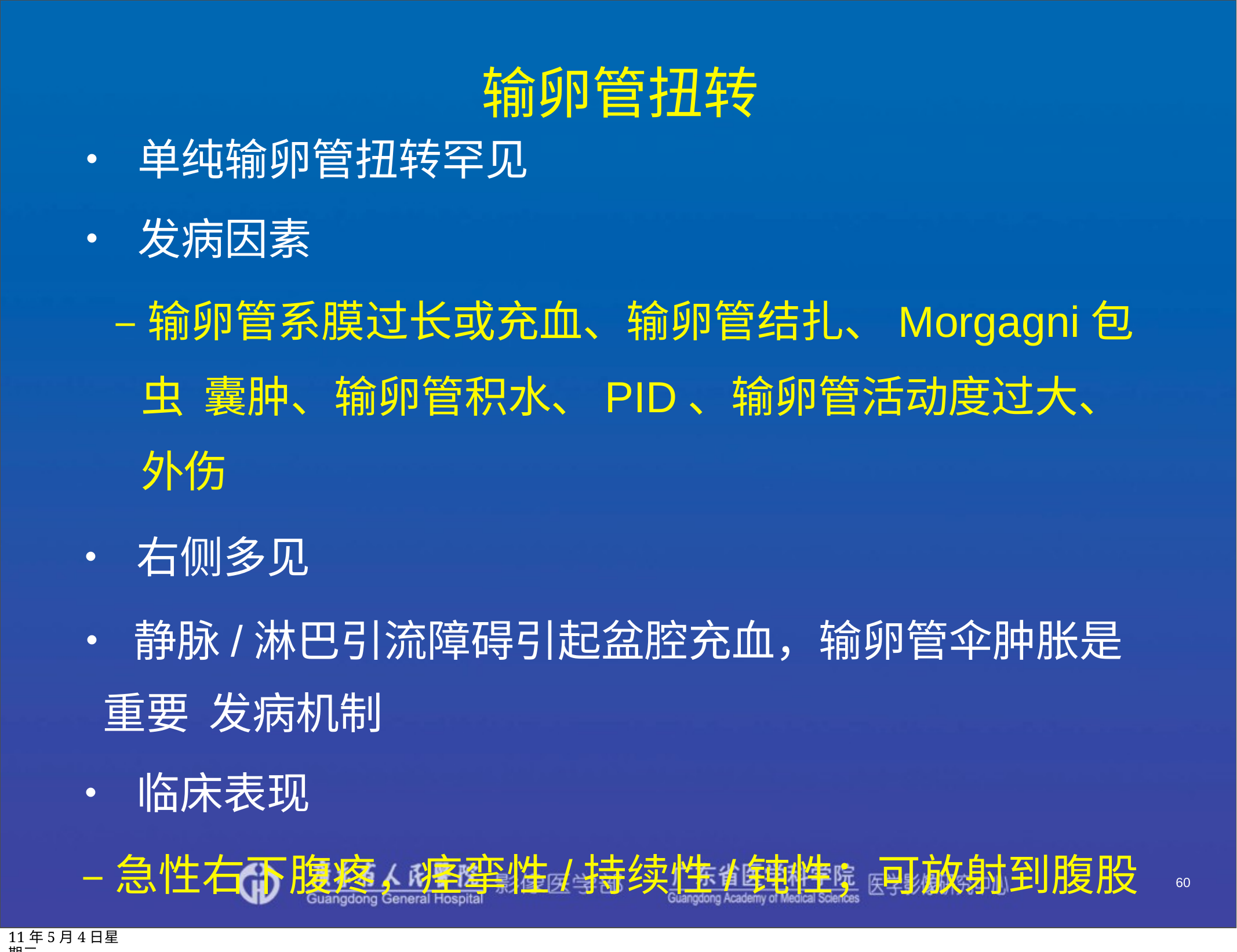

# 输卵管扭转
• 单纯输卵管扭转罕见
• 发病因素
–输卵管系膜过长或充血、输卵管结扎、Morgagni包虫  囊肿、输卵管积水、PID、输卵管活动度过大、外伤
• 右侧多见
• 静脉/淋巴引流障碍引起盆腔充血，输卵管伞肿胀是重要  发病机制
• 临床表现
–急性右下腹疼，痉挛性/持续性/钝性；可放射到腹股
60
11年5月4日星期三